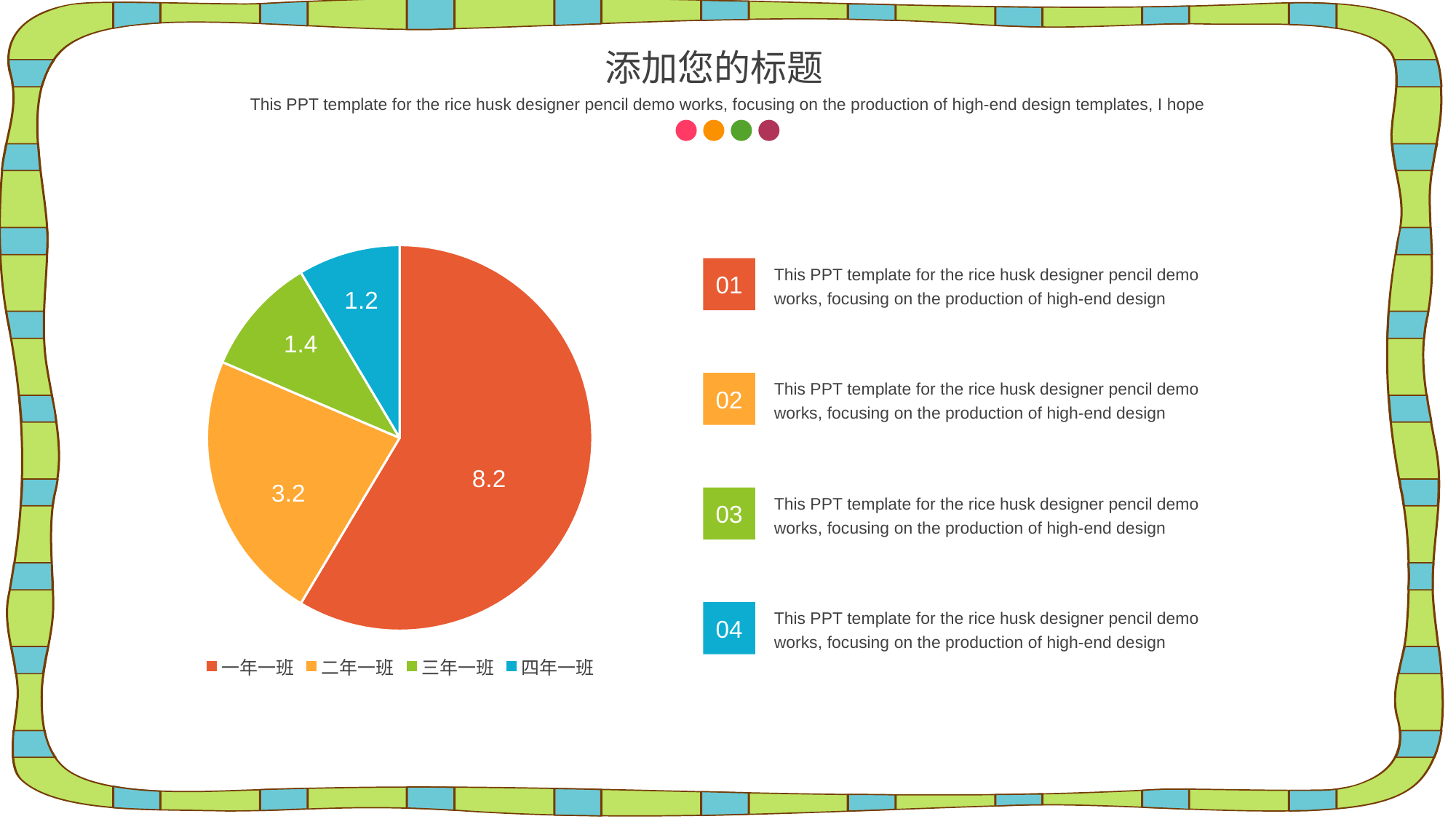

添加您的标题
This PPT template for the rice husk designer pencil demo works, focusing on the production of high-end design templates, I hope

### Chart

| Category | 学生 |
|---|---|
| 一年一班 | 8.2 |
| 二年一班 | 3.2 |
| 三年一班 | 1.4 |
| 四年一班 | 1.2 |
This PPT template for the rice husk designer pencil demo works, focusing on the production of high-end design
01
This PPT template for the rice husk designer pencil demo works, focusing on the production of high-end design
02
This PPT template for the rice husk designer pencil demo works, focusing on the production of high-end design
03
This PPT template for the rice husk designer pencil demo works, focusing on the production of high-end design
04